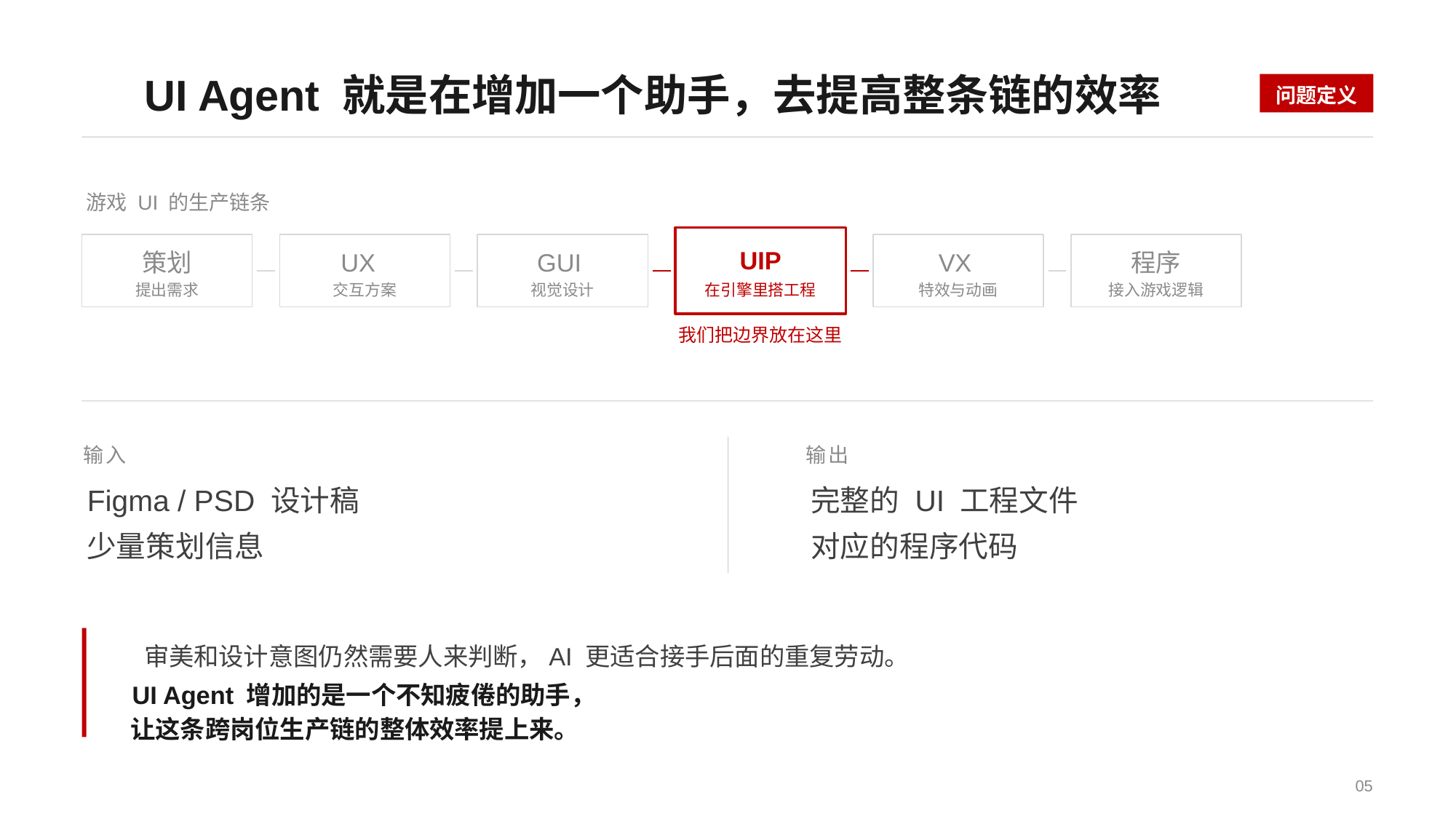

UI Agent 就是在增加一个助手，去提高整条链的效率

问题定义

游戏 UI 的生产链条

UIP
策划
UX
GUI
VX
程序

提出需求
交互方案
视觉设计
在引擎里搭工程
特效与动画
接入游戏逻辑
我们把边界放在这里

输入
输出
Figma / PSD 设计稿
完整的 UI 工程文件
少量策划信息
对应的程序代码

审美和设计意图仍然需要人来判断，AI 更适合接手后面的重复劳动。
UI Agent 增加的是一个不知疲倦的助手，
让这条跨岗位生产链的整体效率提上来。
05